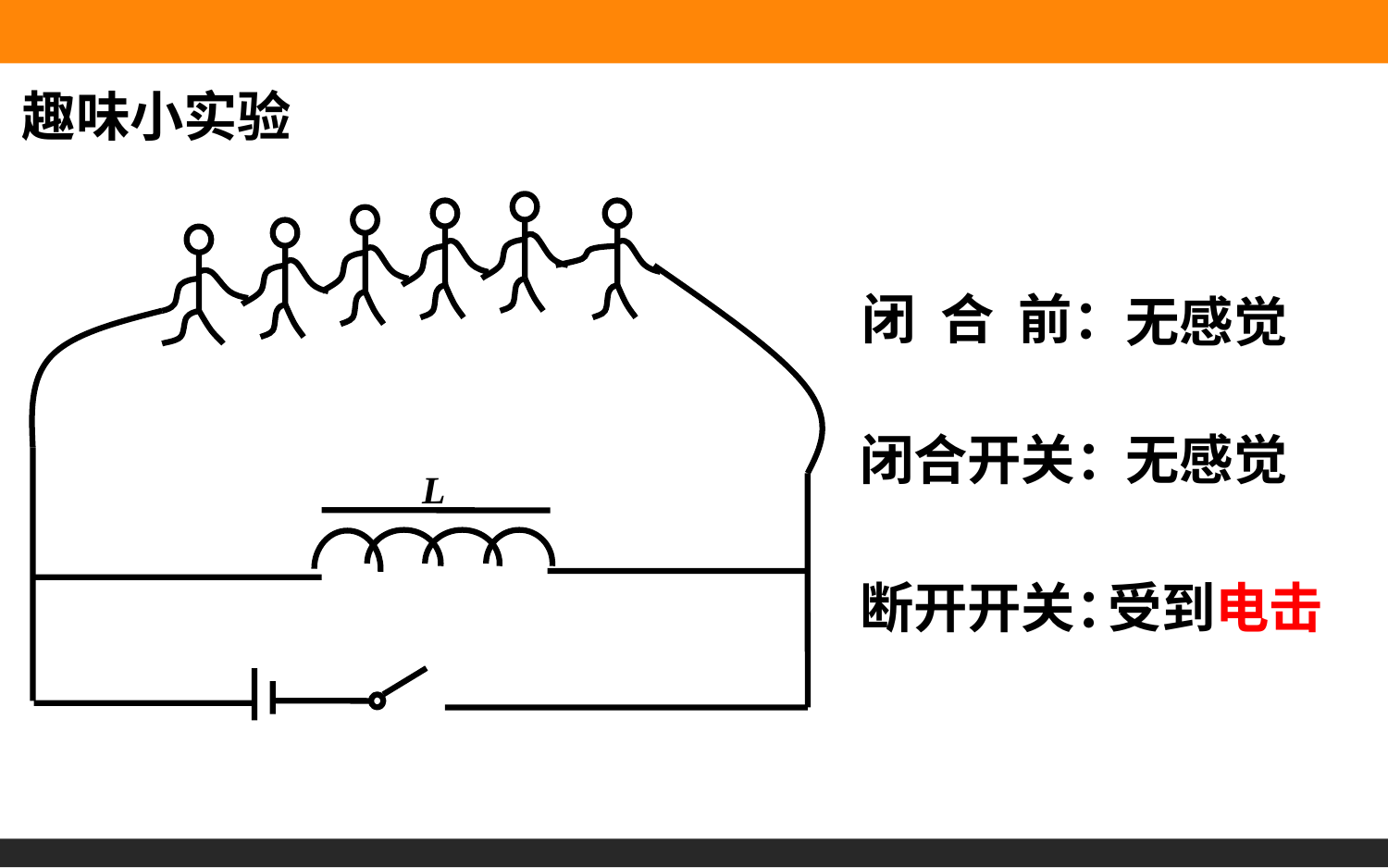

趣味小实验

L

闭  合  前：
无感觉
闭合开关：
无感觉
断开开关：
受到电击